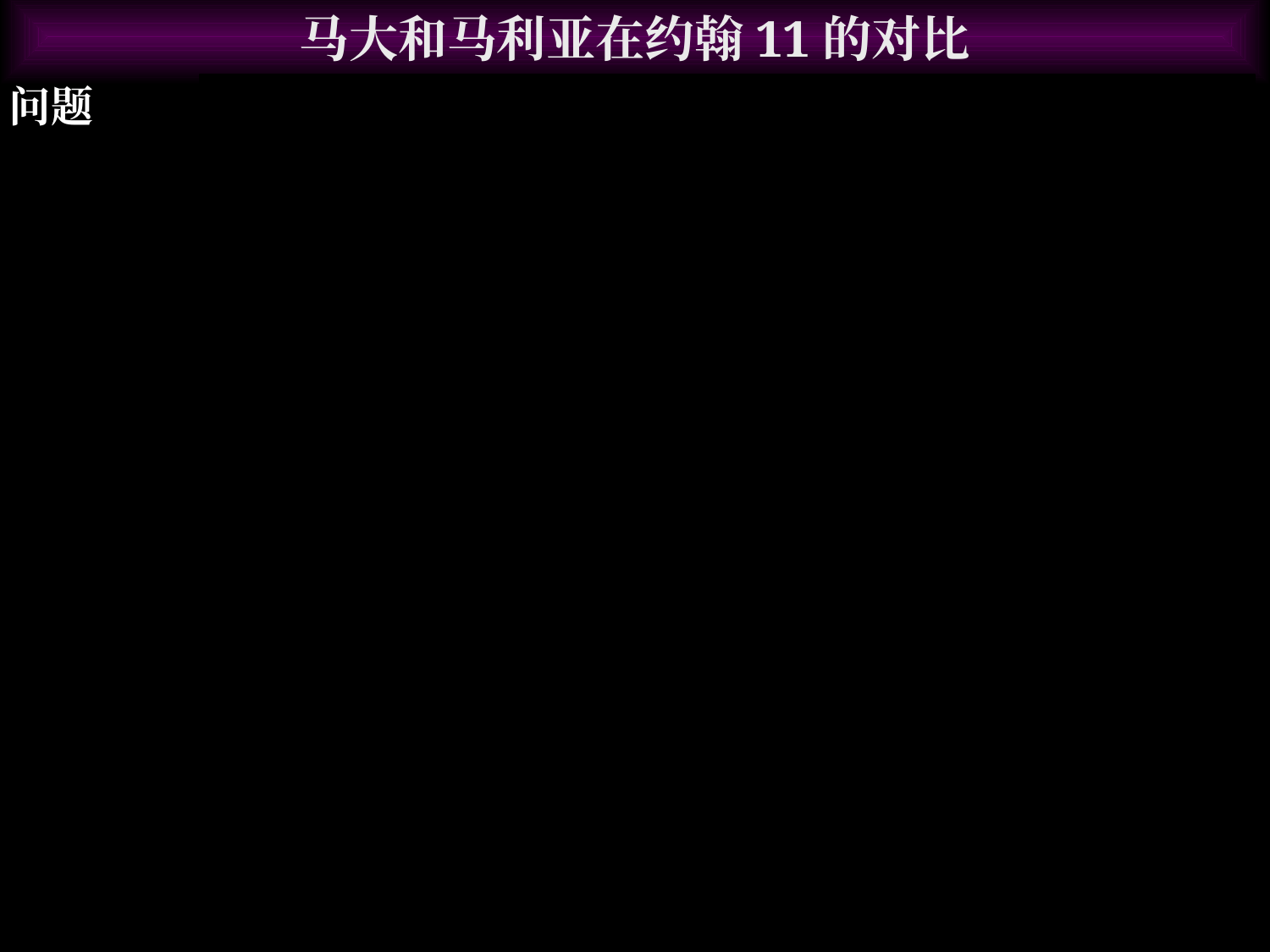

马大和马利亚在约翰11的对比
| 问题 | 马大 | 马利亚 |
| --- | --- | --- |
| 对耶稣的方式 | 马上去找耶稣 - 是个私人的实干家 | 留在家里拖延面(20b) - 很快公开(29)了更多的感情 |
| 对耶稣讲的话 | 怪耶稣但是有信心 (21) | 怪耶稣但是拜倒 (21) |
| 疑虑的话语 | 对立刻的升起绝对无希望 (24,39) | 无 |